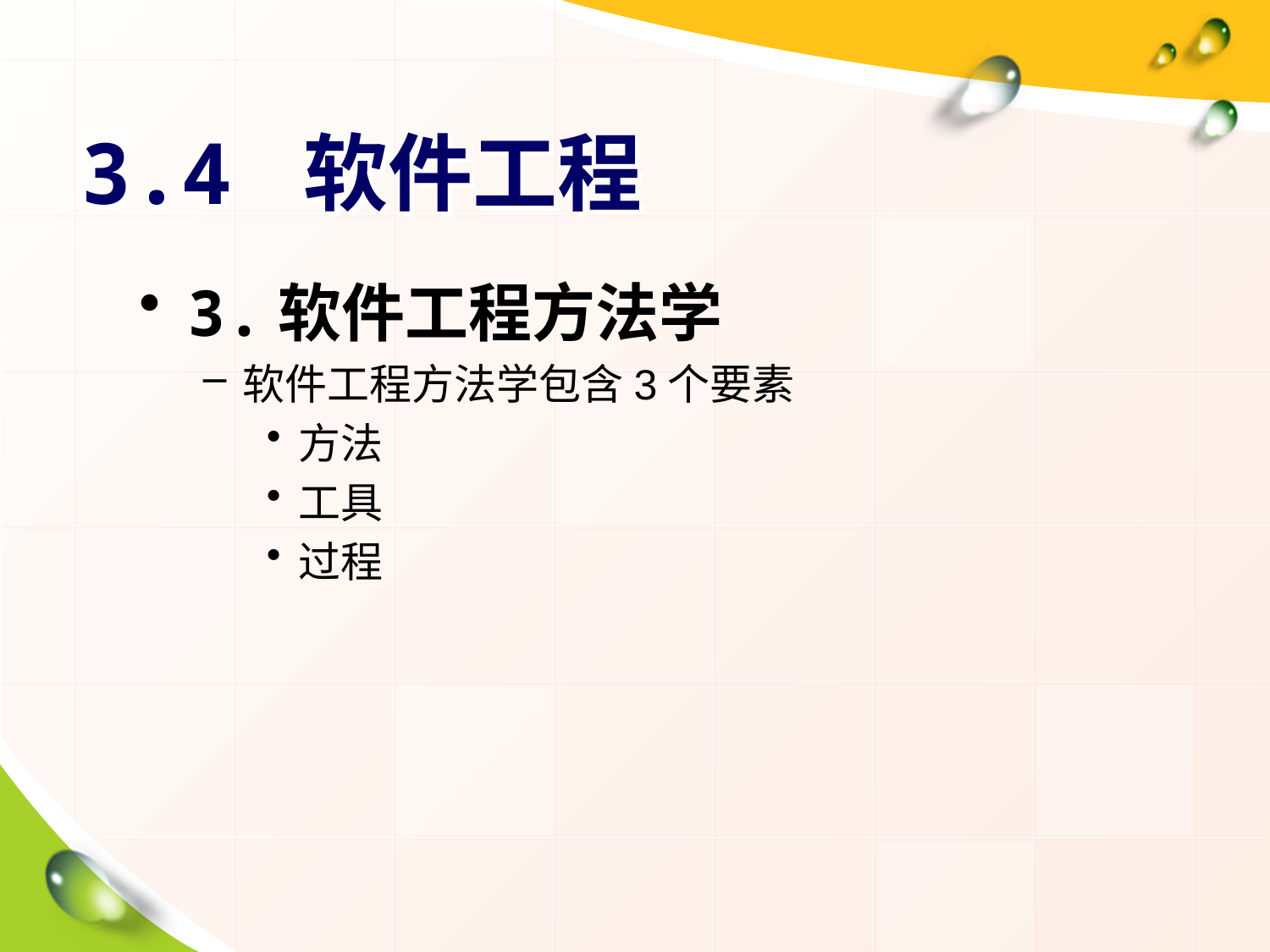

# 3.4 软件工程
3.软件工程方法学
软件工程方法学包含3个要素
方法
工具
过程